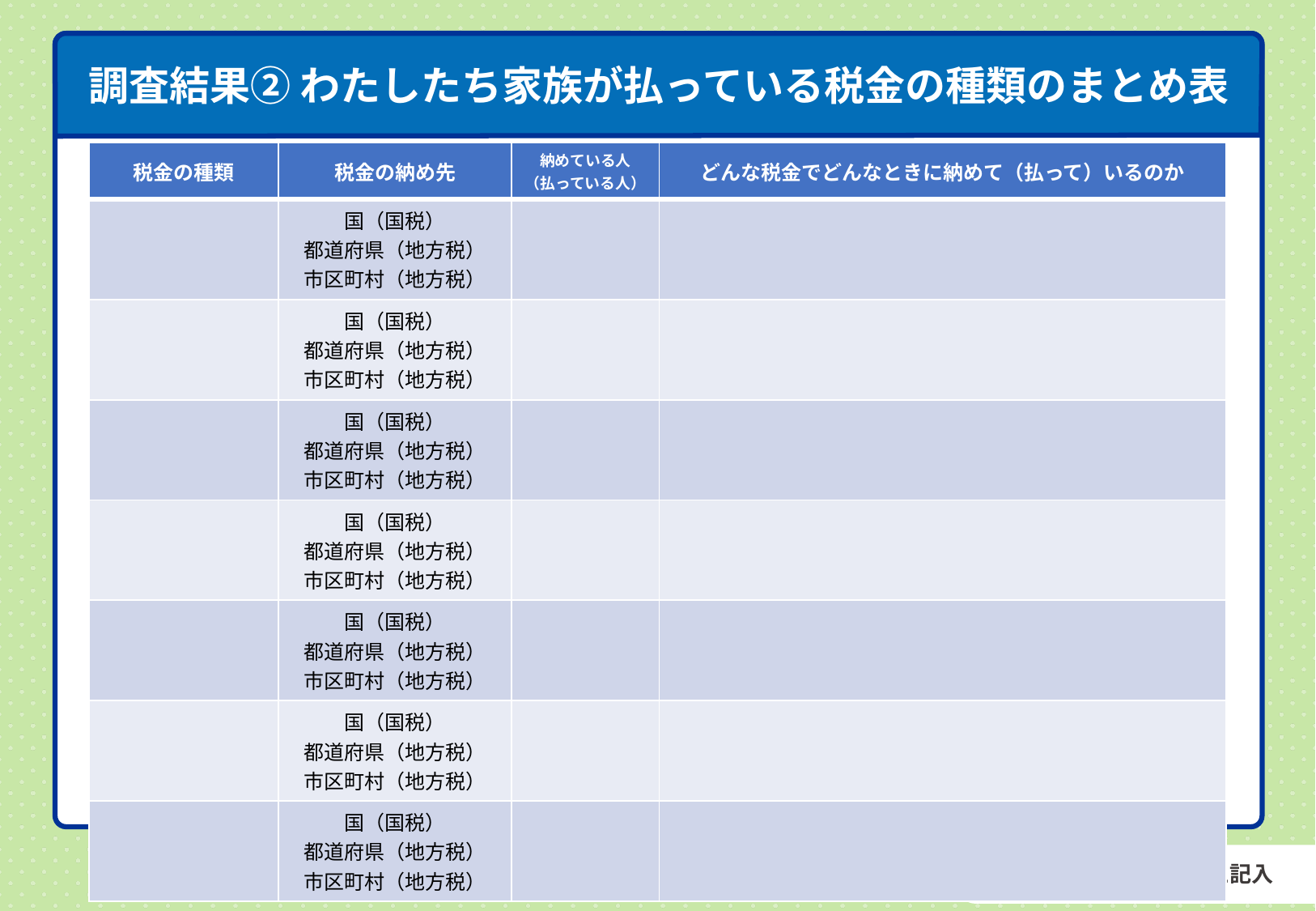

調査結果② わたしたち家族が払っている税金の種類のまとめ表

| 税金の種類 | 税金の納め先 | 納めている人 （払っている人） | どんな税金でどんなときに納めて（払って）いるのか |
| --- | --- | --- | --- |
|  | 国（国税） 都道府県（地方税） 市区町村（地方税） |  |  |
|  | 国（国税） 都道府県（地方税） 市区町村（地方税） |  |  |
|  | 国（国税） 都道府県（地方税） 市区町村（地方税） |  |  |
|  | 国（国税） 都道府県（地方税） 市区町村（地方税） |  |  |
|  | 国（国税） 都道府県（地方税） 市区町村（地方税） |  |  |
|  | 国（国税） 都道府県（地方税） 市区町村（地方税） |  |  |
|  | 国（国税） 都道府県（地方税） 市区町村（地方税） |  |  |
調べ方
調べ方
調べ方

〇ねん　〇くみ　なまえ記入